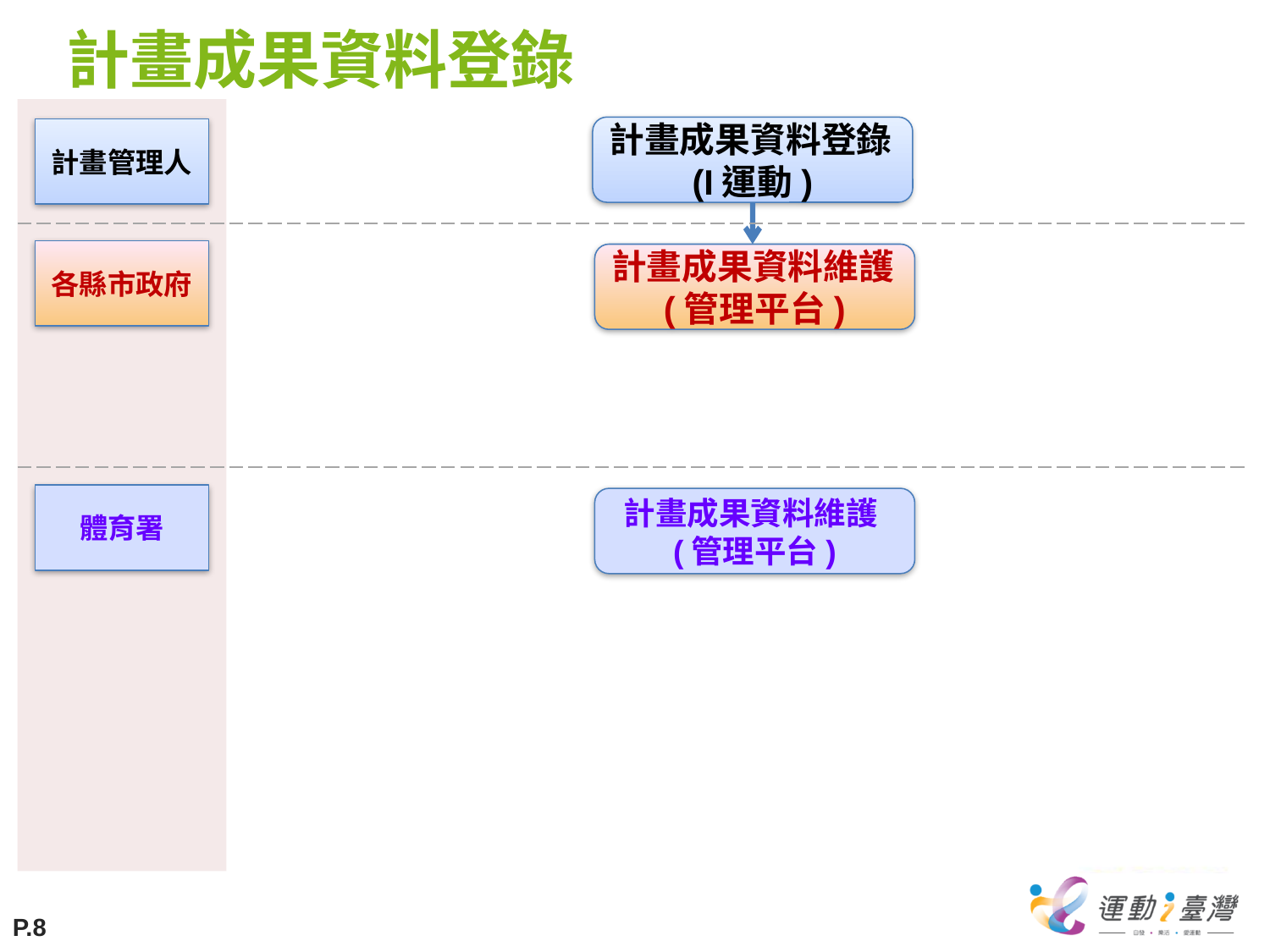

# 計畫成果資料登錄

計畫成果資料登錄(I運動)
計畫管理人
各縣市政府
計畫成果資料維護(管理平台)
體育署
計畫成果資料維護(管理平台)